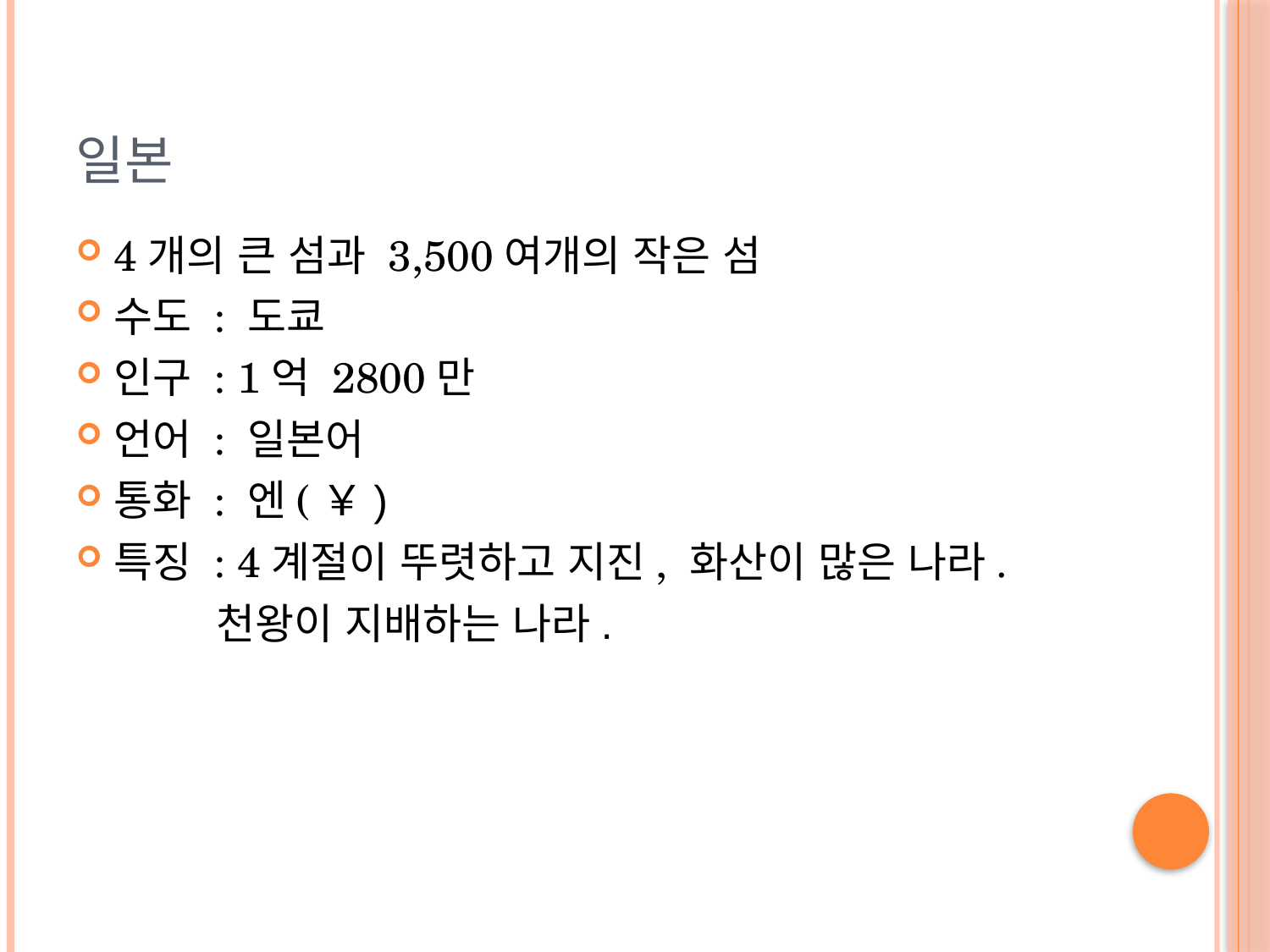

# 일본
4개의 큰 섬과 3,500여개의 작은 섬
수도 : 도쿄
인구 : 1억 2800만
언어 : 일본어
통화 : 엔(￥)
특징 : 4계절이 뚜렷하고 지진, 화산이 많은 나라.
           천왕이 지배하는 나라.